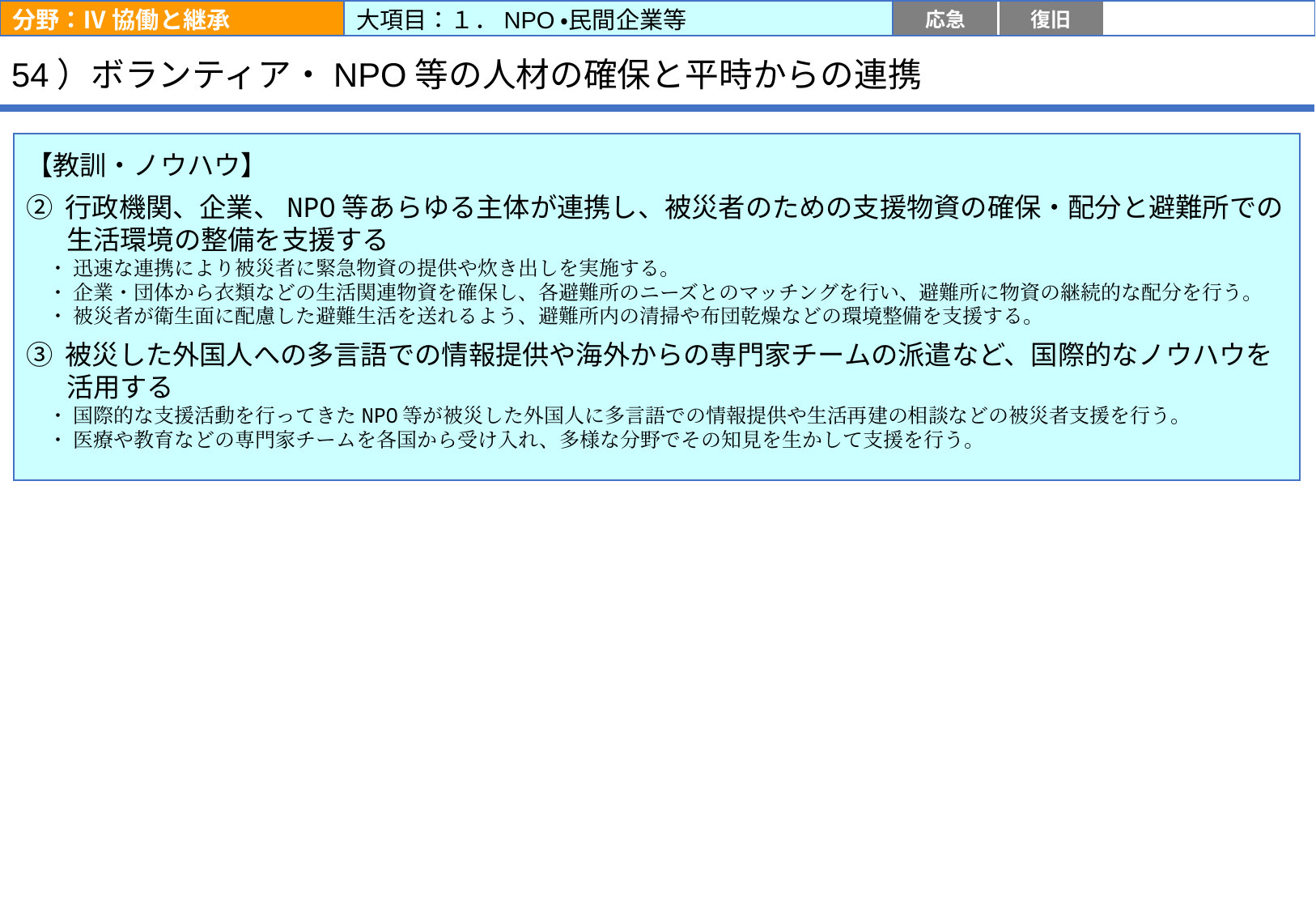

分野：Ⅳ 協働と継承
大項目：１．NPO・民間企業等
応急
復旧
復興前期
復興後期

# 54）ボランティア・NPO等の人材の確保と平時からの連携
【教訓・ノウハウ】
② 行政機関、企業、NPO等あらゆる主体が連携し、被災者のための支援物資の確保・配分と避難所での生活環境の整備を支援する
　・ 迅速な連携により被災者に緊急物資の提供や炊き出しを実施する。
　・ 企業・団体から衣類などの生活関連物資を確保し、各避難所のニーズとのマッチングを行い、避難所に物資の継続的な配分を行う。
　・ 被災者が衛生面に配慮した避難生活を送れるよう、避難所内の清掃や布団乾燥などの環境整備を支援する。
③ 被災した外国人への多言語での情報提供や海外からの専門家チームの派遣など、国際的なノウハウを活用する
　・ 国際的な支援活動を行ってきたNPO等が被災した外国人に多言語での情報提供や生活再建の相談などの被災者支援を行う。
　・ 医療や教育などの専門家チームを各国から受け入れ、多様な分野でその知見を生かして支援を行う。